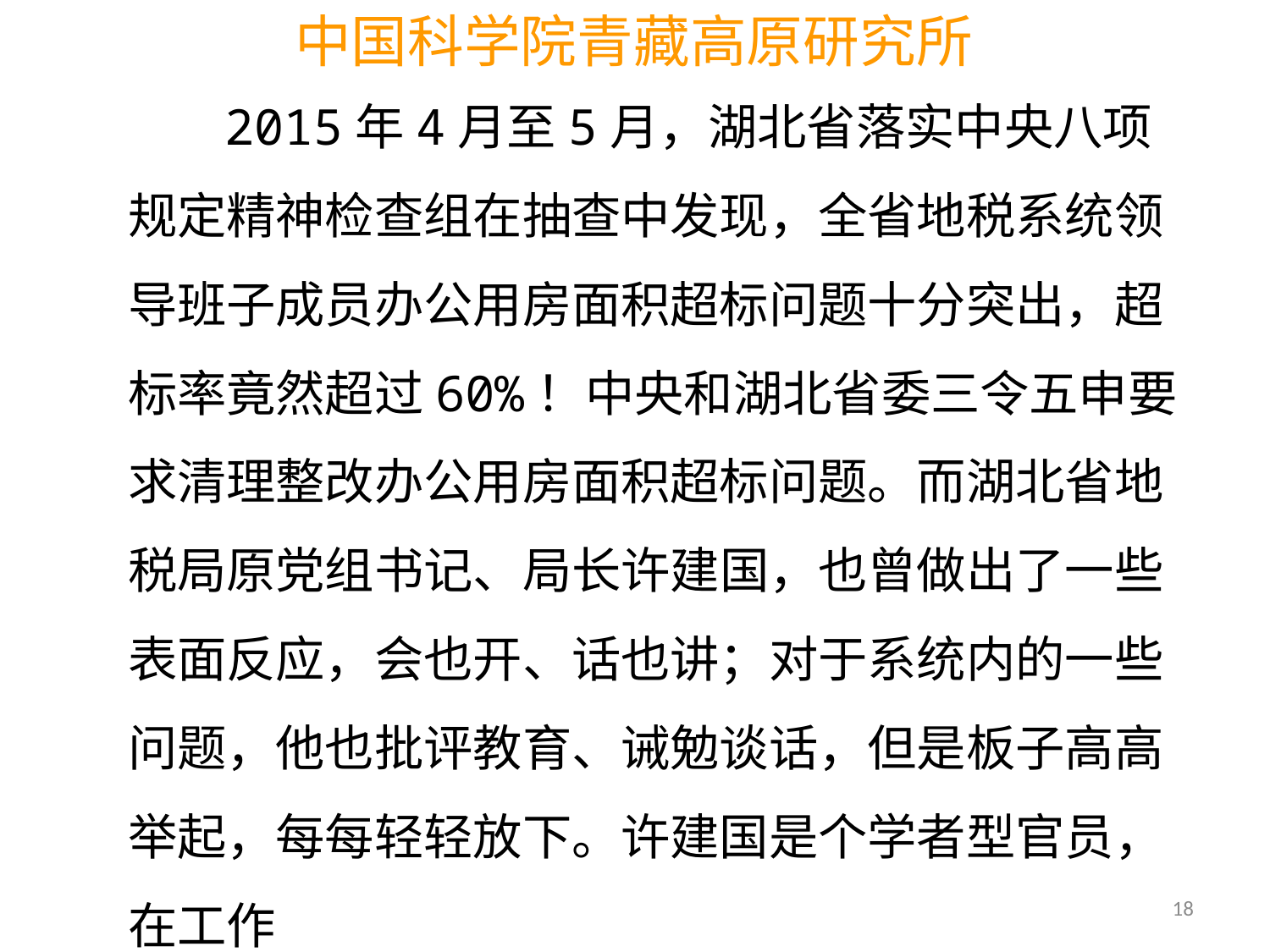

2015年4月至5月，湖北省落实中央八项规定精神检查组在抽查中发现，全省地税系统领导班子成员办公用房面积超标问题十分突出，超标率竟然超过60%！中央和湖北省委三令五申要求清理整改办公用房面积超标问题。而湖北省地税局原党组书记、局长许建国，也曾做出了一些表面反应，会也开、话也讲；对于系统内的一些问题，他也批评教育、诫勉谈话，但是板子高高举起，每每轻轻放下。许建国是个学者型官员，在工作
18